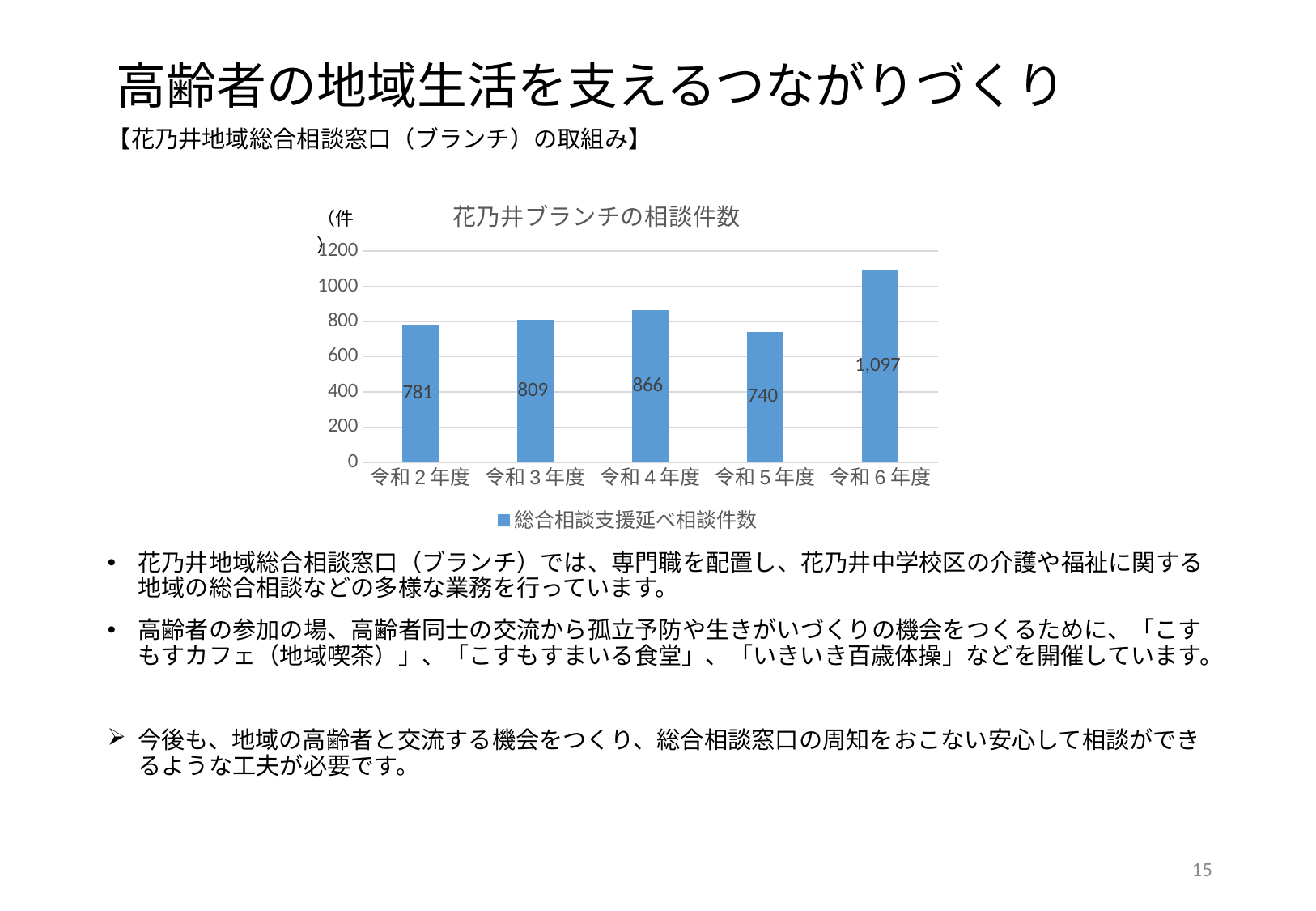

# 高齢者の地域生活を支えるつながりづくり
【花乃井地域総合相談窓口（ブランチ）の取組み】

花乃井地域総合相談窓口（ブランチ）では、専門職を配置し、花乃井中学校区の介護や福祉に関する地域の総合相談などの多様な業務を行っています。
高齢者の参加の場、高齢者同士の交流から孤立予防や生きがいづくりの機会をつくるために、「こすもすカフェ（地域喫茶）」、「こすもすまいる食堂」、「いきいき百歳体操」などを開催しています。

今後も、地域の高齢者と交流する機会をつくり、総合相談窓口の周知をおこない安心して相談ができるような工夫が必要です。

### Chart: 花乃井ブランチの相談件数

| Category | 総合相談支援延べ相談件数 |
|---|---|
| 令和2年度 | 781.0 |
| 令和3年度 | 809.0 |
| 令和4年度 | 866.0 |
| 令和5年度 | 740.0 |
| 令和6年度 | 1097.0 |
15